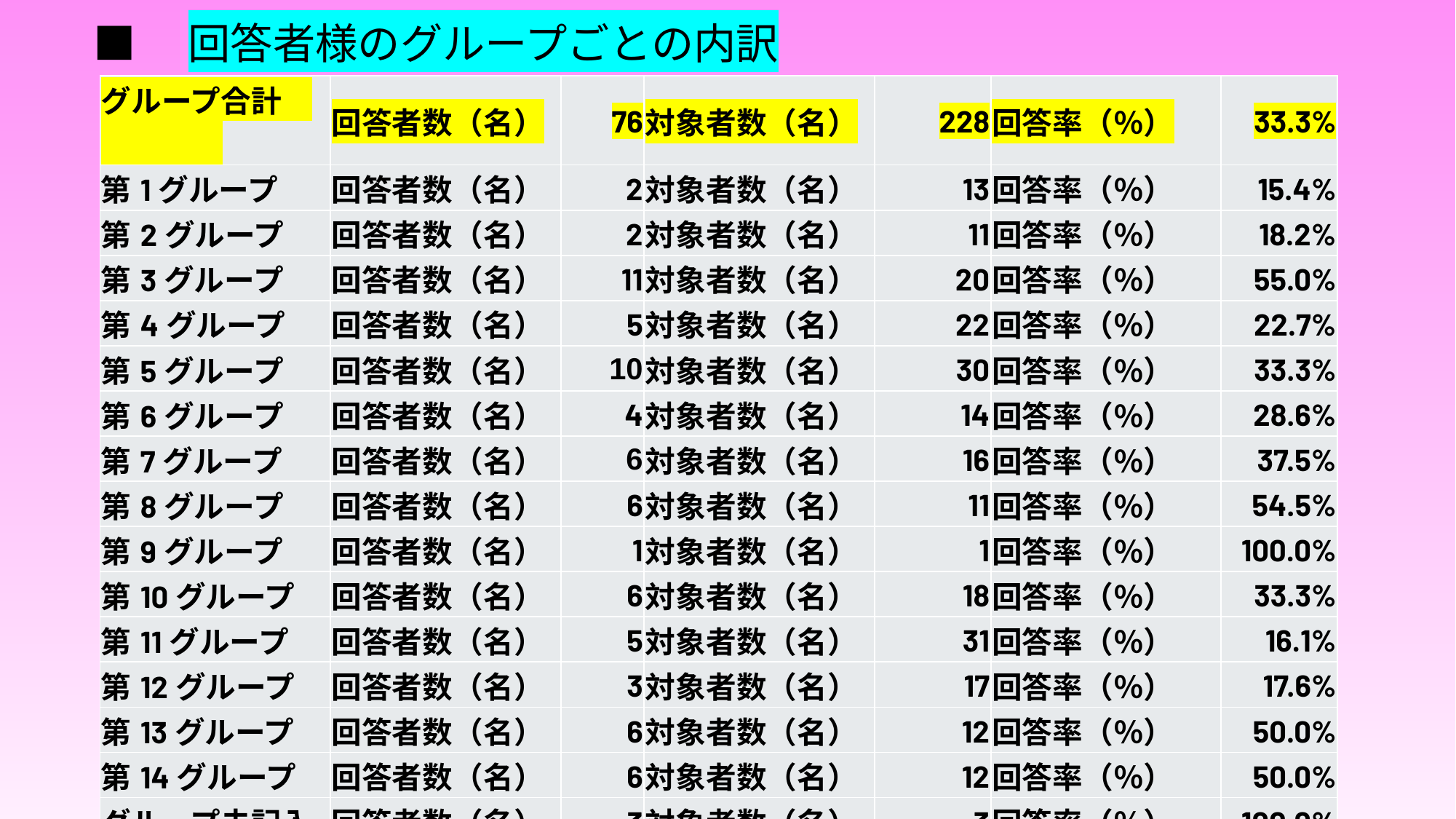

# ■　回答者様のグループごとの内訳
| グループ合計 | 回答者数（名） | 76 | 対象者数（名） | 228 | 回答率（％） | 33.3% |
| --- | --- | --- | --- | --- | --- | --- |
| 第1グループ | 回答者数（名） | 2 | 対象者数（名） | 13 | 回答率（％） | 15.4% |
| 第2グループ | 回答者数（名） | 2 | 対象者数（名） | 11 | 回答率（％） | 18.2% |
| 第3グループ | 回答者数（名） | 11 | 対象者数（名） | 20 | 回答率（％） | 55.0% |
| 第4グループ | 回答者数（名） | 5 | 対象者数（名） | 22 | 回答率（％） | 22.7% |
| 第5グループ | 回答者数（名） | 10 | 対象者数（名） | 30 | 回答率（％） | 33.3% |
| 第6グループ | 回答者数（名） | 4 | 対象者数（名） | 14 | 回答率（％） | 28.6% |
| 第7グループ | 回答者数（名） | 6 | 対象者数（名） | 16 | 回答率（％） | 37.5% |
| 第8グループ | 回答者数（名） | 6 | 対象者数（名） | 11 | 回答率（％） | 54.5% |
| 第9グループ | 回答者数（名） | 1 | 対象者数（名） | 1 | 回答率（％） | 100.0% |
| 第10グループ | 回答者数（名） | 6 | 対象者数（名） | 18 | 回答率（％） | 33.3% |
| 第11グループ | 回答者数（名） | 5 | 対象者数（名） | 31 | 回答率（％） | 16.1% |
| 第12グループ | 回答者数（名） | 3 | 対象者数（名） | 17 | 回答率（％） | 17.6% |
| 第13グループ | 回答者数（名） | 6 | 対象者数（名） | 12 | 回答率（％） | 50.0% |
| 第14グループ | 回答者数（名） | 6 | 対象者数（名） | 12 | 回答率（％） | 50.0% |
| グループ未記入 | 回答者数（名） | 3 | 対象者数（名） | 3 | 回答率（％） | 100.0% |